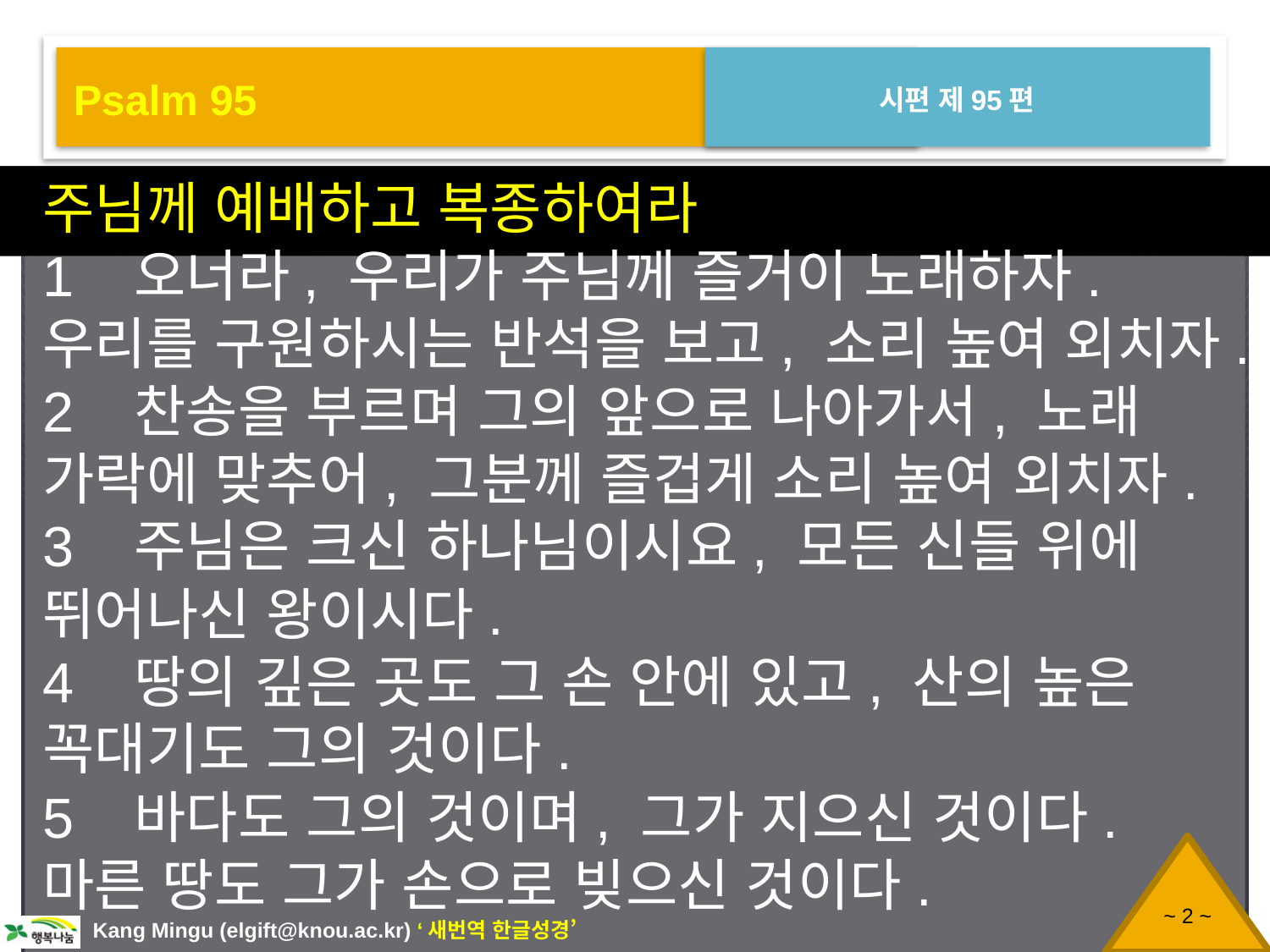

Psalm 95
시편 제95편
주님께 예배하고 복종하여라
1   오너라, 우리가 주님께 즐거이 노래하자. 우리를 구원하시는 반석을 보고, 소리 높여 외치자.
2   찬송을 부르며 그의 앞으로 나아가서, 노래 가락에 맞추어, 그분께 즐겁게 소리 높여 외치자.
3   주님은 크신 하나님이시요, 모든 신들 위에 뛰어나신 왕이시다.
4   땅의 깊은 곳도 그 손 안에 있고, 산의 높은 꼭대기도 그의 것이다.
5   바다도 그의 것이며, 그가 지으신 것이다. 마른 땅도 그가 손으로 빚으신 것이다.